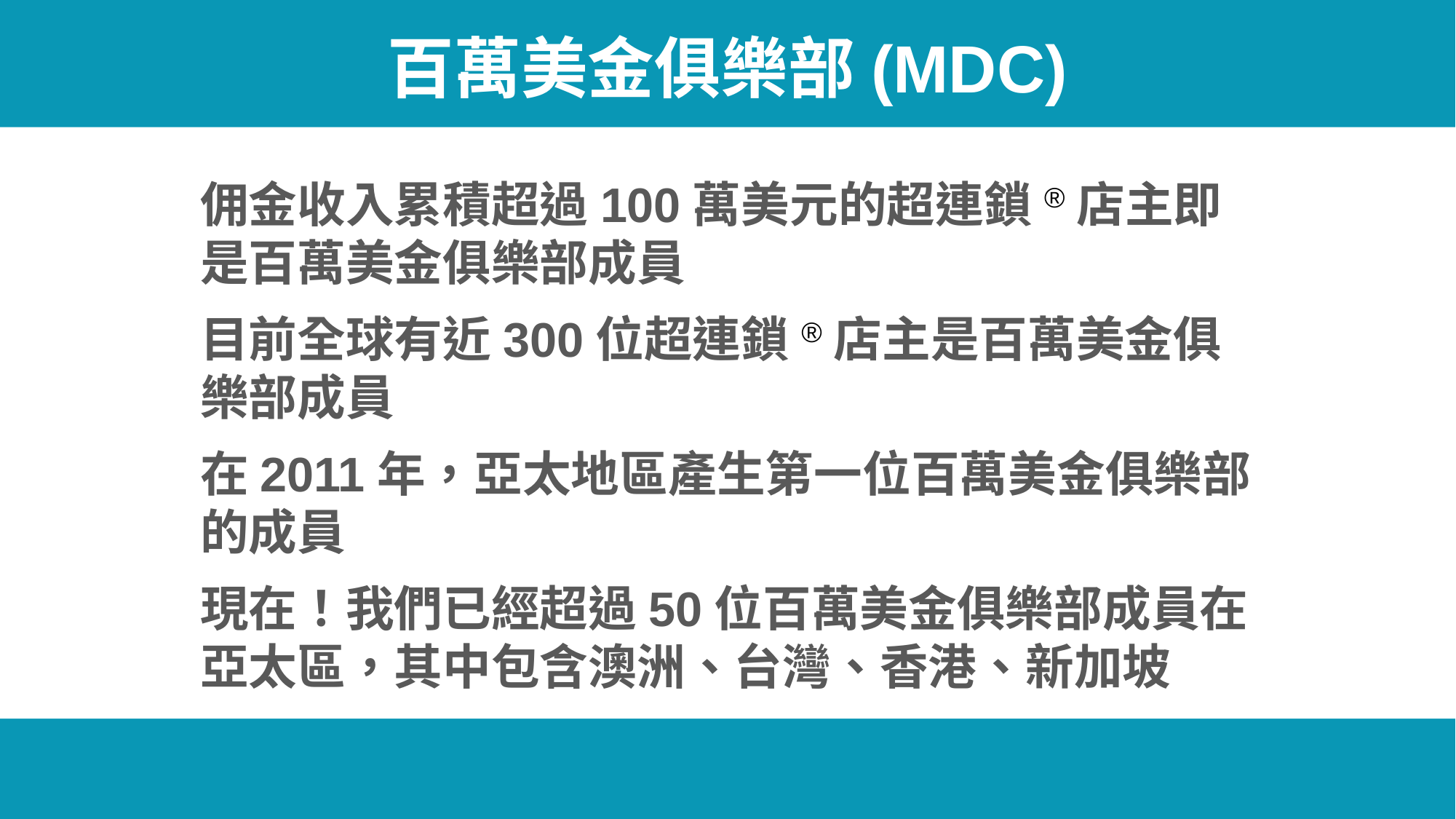

百萬美金俱樂部(MDC)

佣金收入累積超過100萬美元的超連鎖®店主即是百萬美金俱樂部成員
目前全球有近300位超連鎖®店主是百萬美金俱樂部成員
在2011年，亞太地區產生第一位百萬美金俱樂部的成員
現在！我們已經超過50位百萬美金俱樂部成員在亞太區，其中包含澳洲、台灣、香港、新加坡